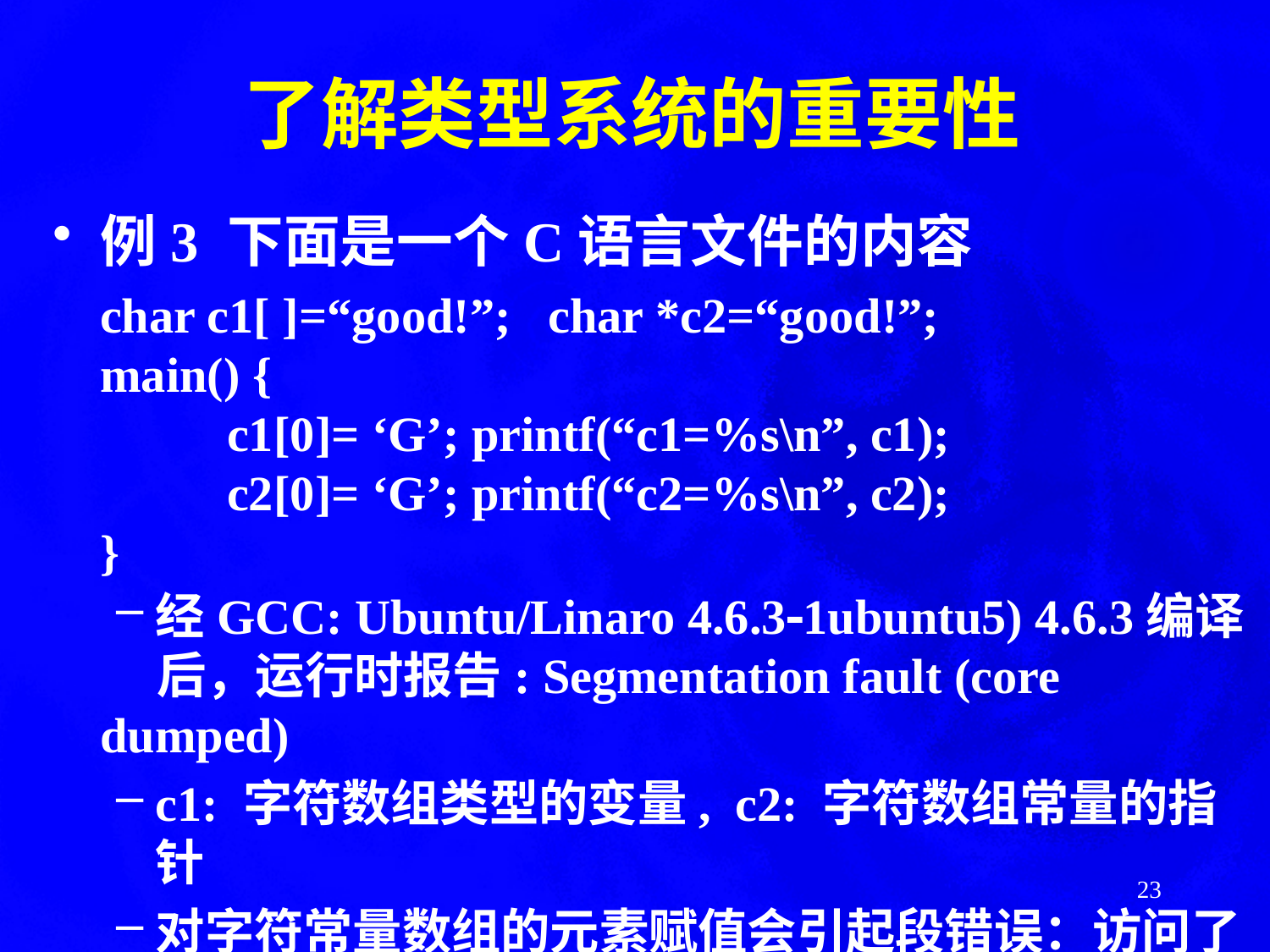

了解类型系统的重要性
例3	下面是一个C语言文件的内容
	char c1[ ]=“good!”;   char *c2=“good!”;
	main() {
		c1[0]= ‘G’; printf(“c1=%s\n”, c1);
		c2[0]= ‘G’; printf(“c2=%s\n”, c2);
	}
经GCC: Ubuntu/Linaro 4.6.3−1ubuntu5) 4.6.3编译
	    后，运行时报告: Segmentation fault (core dumped)
c1: 字符数组类型的变量,  c2: 字符数组常量的指针
对字符常量数组的元素赋值会引起段错误：访问了无权访问的内存段
23